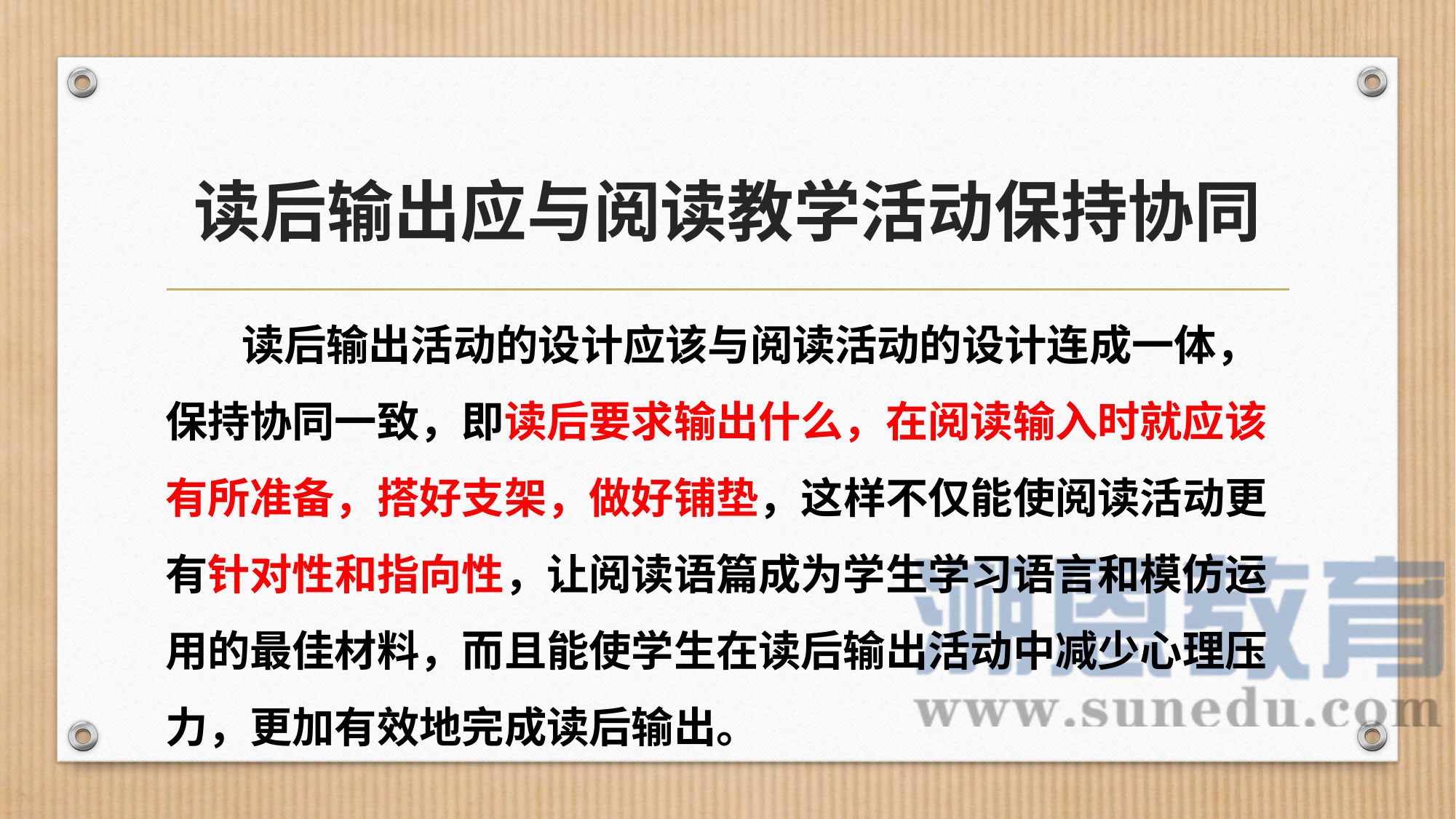

# 读后输出应与阅读教学活动保持协同
       读后输出活动的设计应该与阅读活动的设计连成一体，保持协同一致，即读后要求输出什么，在阅读输入时就应该有所准备，搭好支架，做好铺垫，这样不仅能使阅读活动更有针对性和指向性，让阅读语篇成为学生学习语言和模仿运用的最佳材料，而且能使学生在读后输出活动中减少心理压力，更加有效地完成读后输出。